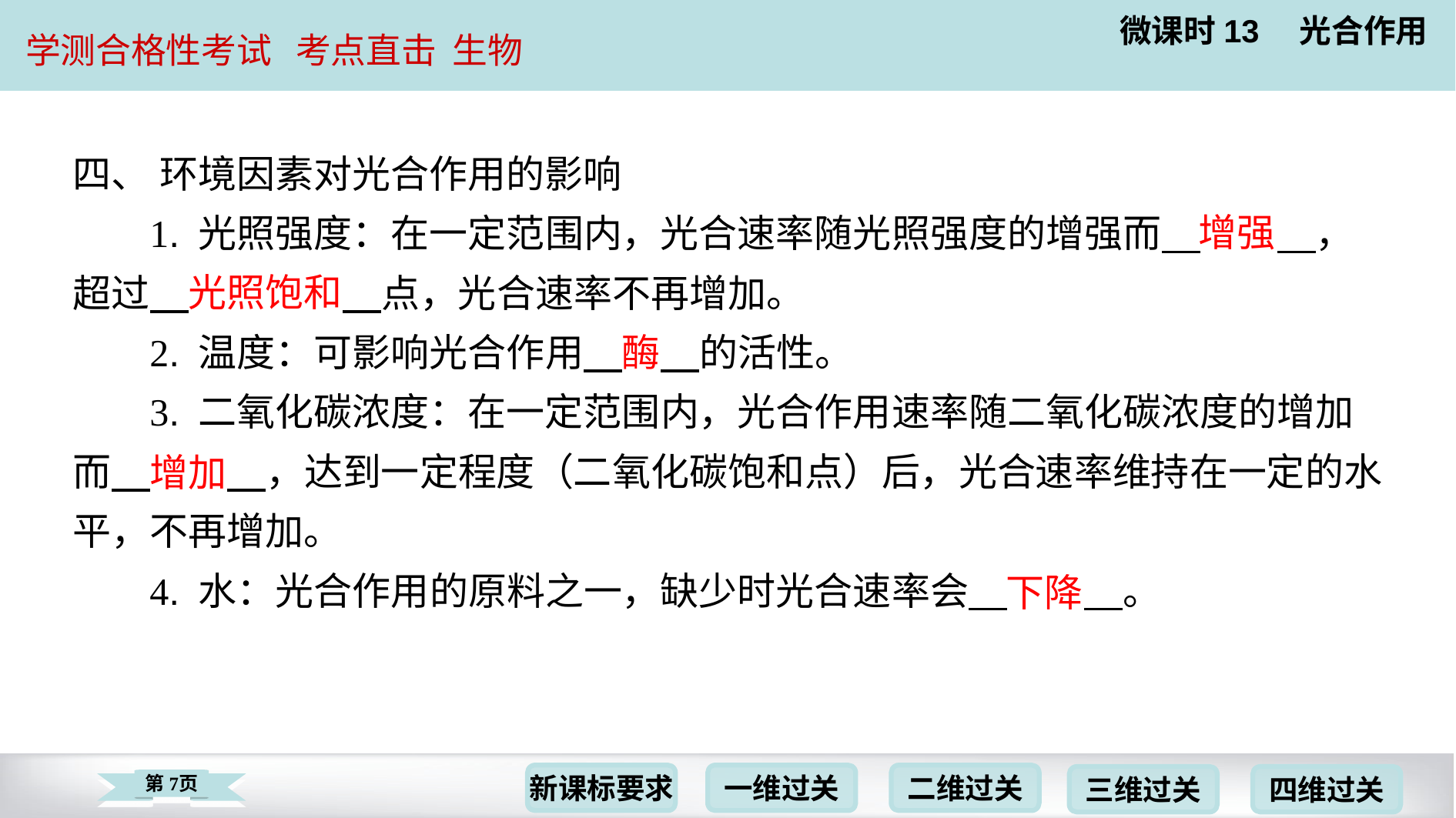

四、 环境因素对光合作用的影响
1. 光照强度：在一定范围内，光合速率随光照强度的增强而 　增强　⁠，超过 　光照饱和　⁠点，光合速率不再增加。
2. 温度：可影响光合作用 　酶　⁠的活性。
3. 二氧化碳浓度：在一定范围内，光合作用速率随二氧化碳浓度的增加而 　增加　⁠，达到一定程度（二氧化碳饱和点）后，光合速率维持在一定的水平，不再增加。
4. 水：光合作用的原料之一，缺少时光合速率会 　下降　⁠。
增强
光照饱和
酶
增加
下降